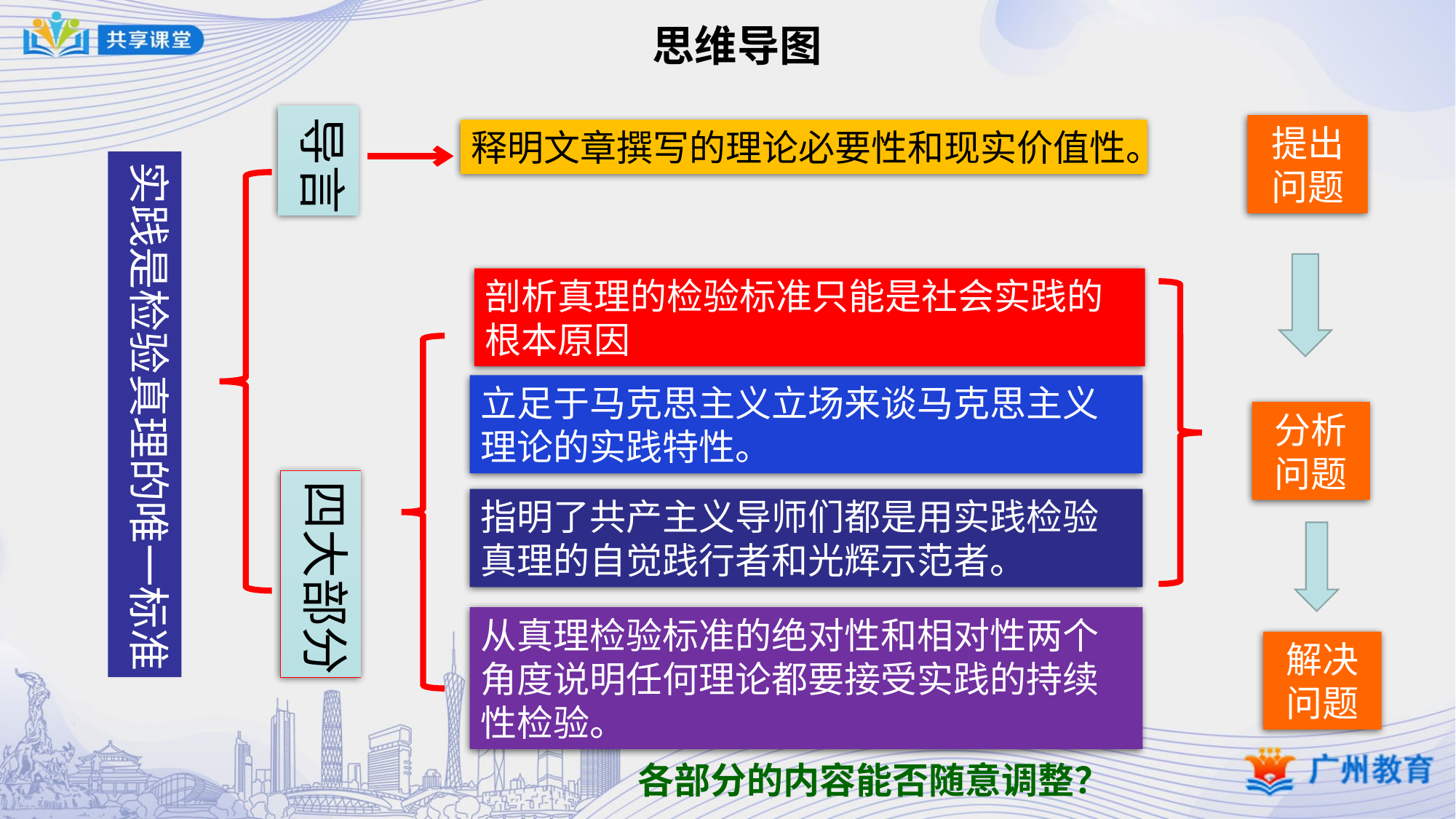

思维导图
导言
提出问题
释明文章撰写的理论必要性和现实价值性。
实践是检验真理的唯一标准

剖析真理的检验标准只能是社会实践的根本原因

立足于马克思主义立场来谈马克思主义理论的实践特性。
分析问题
四大部分
指明了共产主义导师们都是用实践检验真理的自觉践行者和光辉示范者。

从真理检验标准的绝对性和相对性两个角度说明任何理论都要接受实践的持续性检验。
解决问题
各部分的内容能否随意调整？